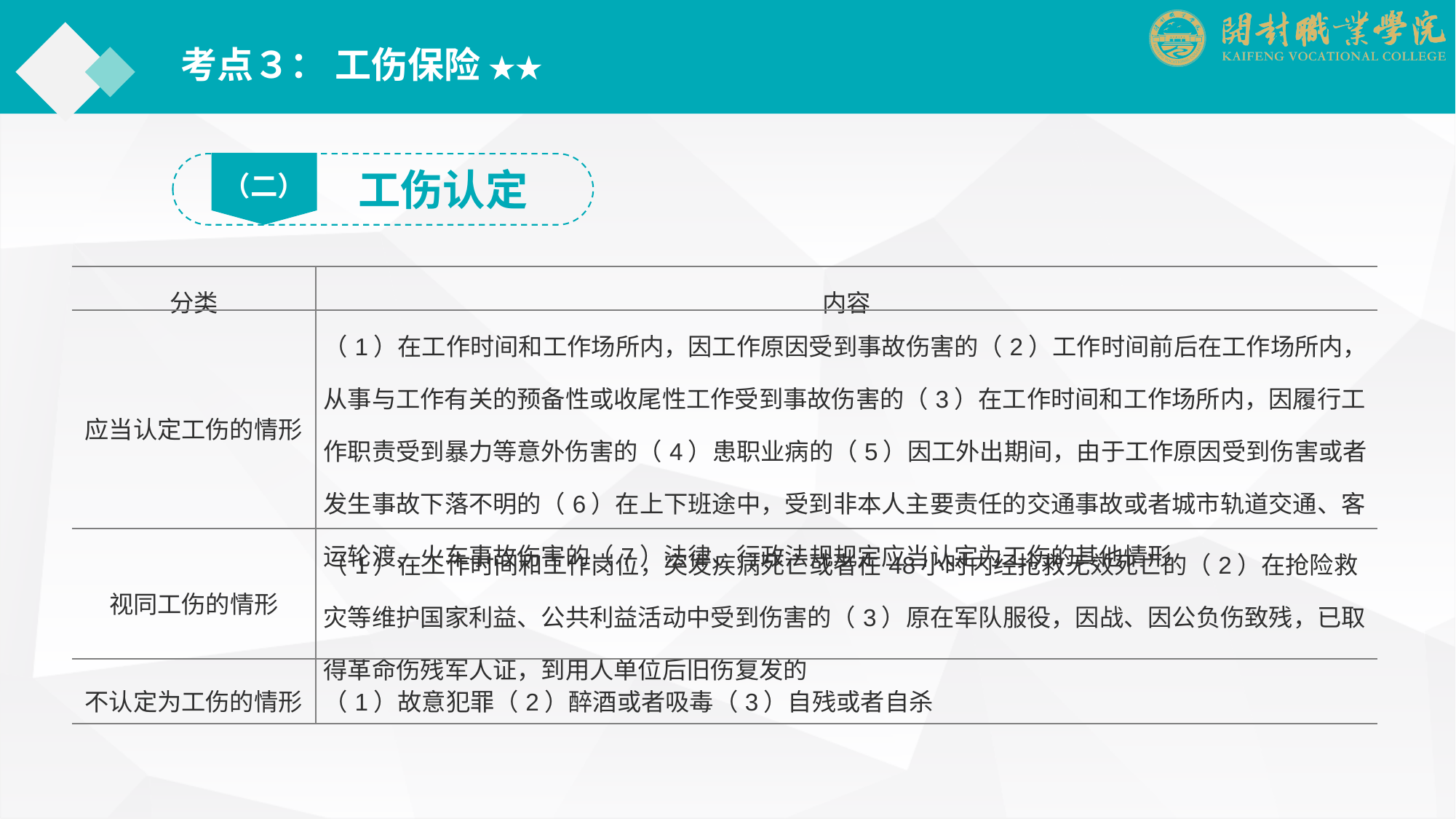

考点３： 工伤保险 ★★
（二）

工伤认定
| 分类 | 内容 |
| --- | --- |
| 应当认定工伤的情形 | （1）在工作时间和工作场所内，因工作原因受到事故伤害的（2）工作时间前后在工作场所内，从事与工作有关的预备性或收尾性工作受到事故伤害的（3）在工作时间和工作场所内，因履行工作职责受到暴力等意外伤害的（4）患职业病的（5）因工外出期间，由于工作原因受到伤害或者发生事故下落不明的（6）在上下班途中，受到非本人主要责任的交通事故或者城市轨道交通、客运轮渡、火车事故伤害的（7）法律、行政法规规定应当认定为工伤的其他情形 |
| 视同工伤的情形 | （1）在工作时间和工作岗位，突发疾病死亡或者在48小时内经抢救无效死亡的（2）在抢险救灾等维护国家利益、公共利益活动中受到伤害的（3）原在军队服役，因战、因公负伤致残，已取得革命伤残军人证，到用人单位后旧伤复发的 |
| 不认定为工伤的情形 | （1）故意犯罪（2）醉酒或者吸毒（3）自残或者自杀 |